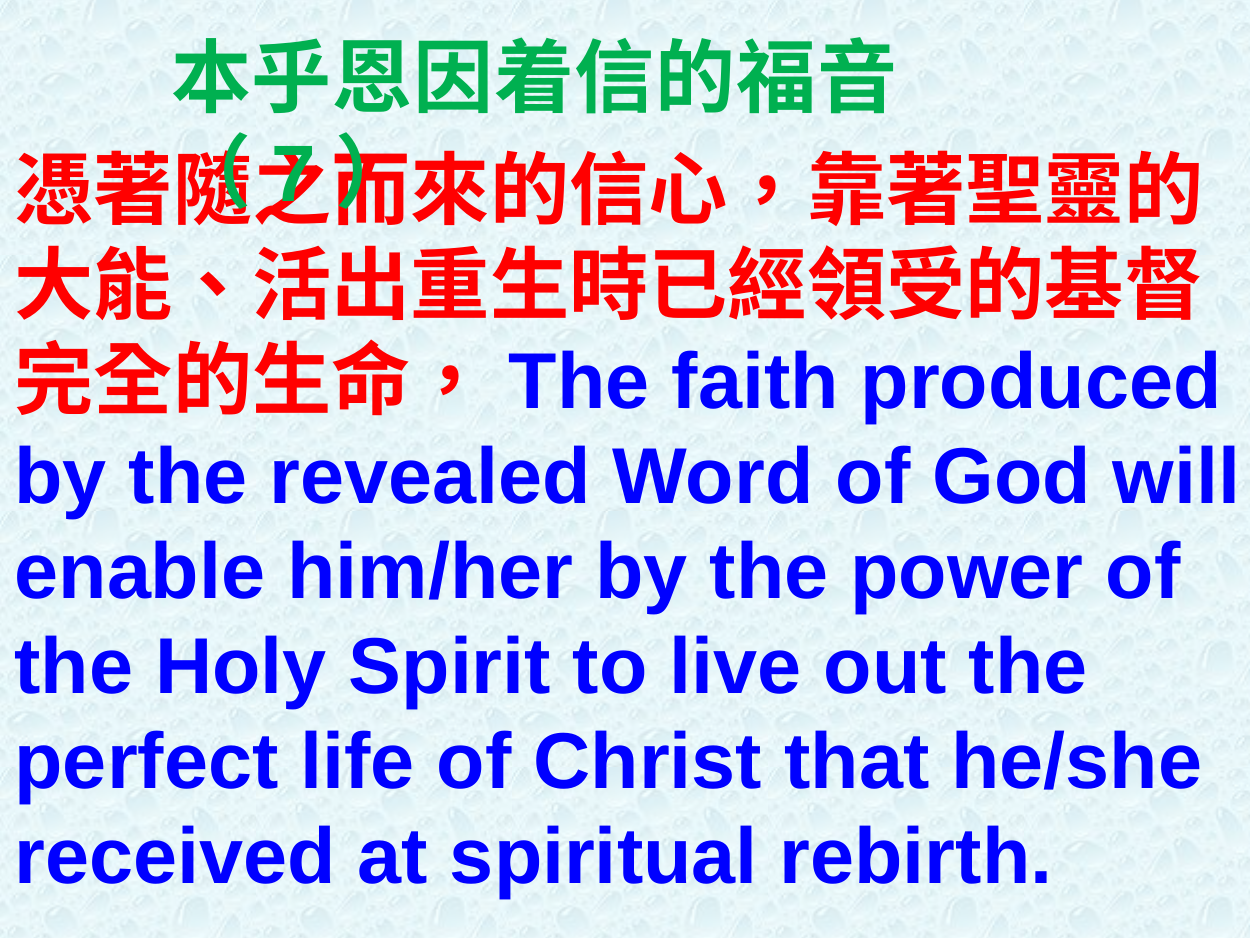

本乎恩因着信的福音（7）
憑著隨之而來的信心，靠著聖靈的大能、活出重生時已經領受的基督完全的生命，The faith produced by the revealed Word of God will enable him/her by the power of the Holy Spirit to live out the perfect life of Christ that he/she received at spiritual rebirth.